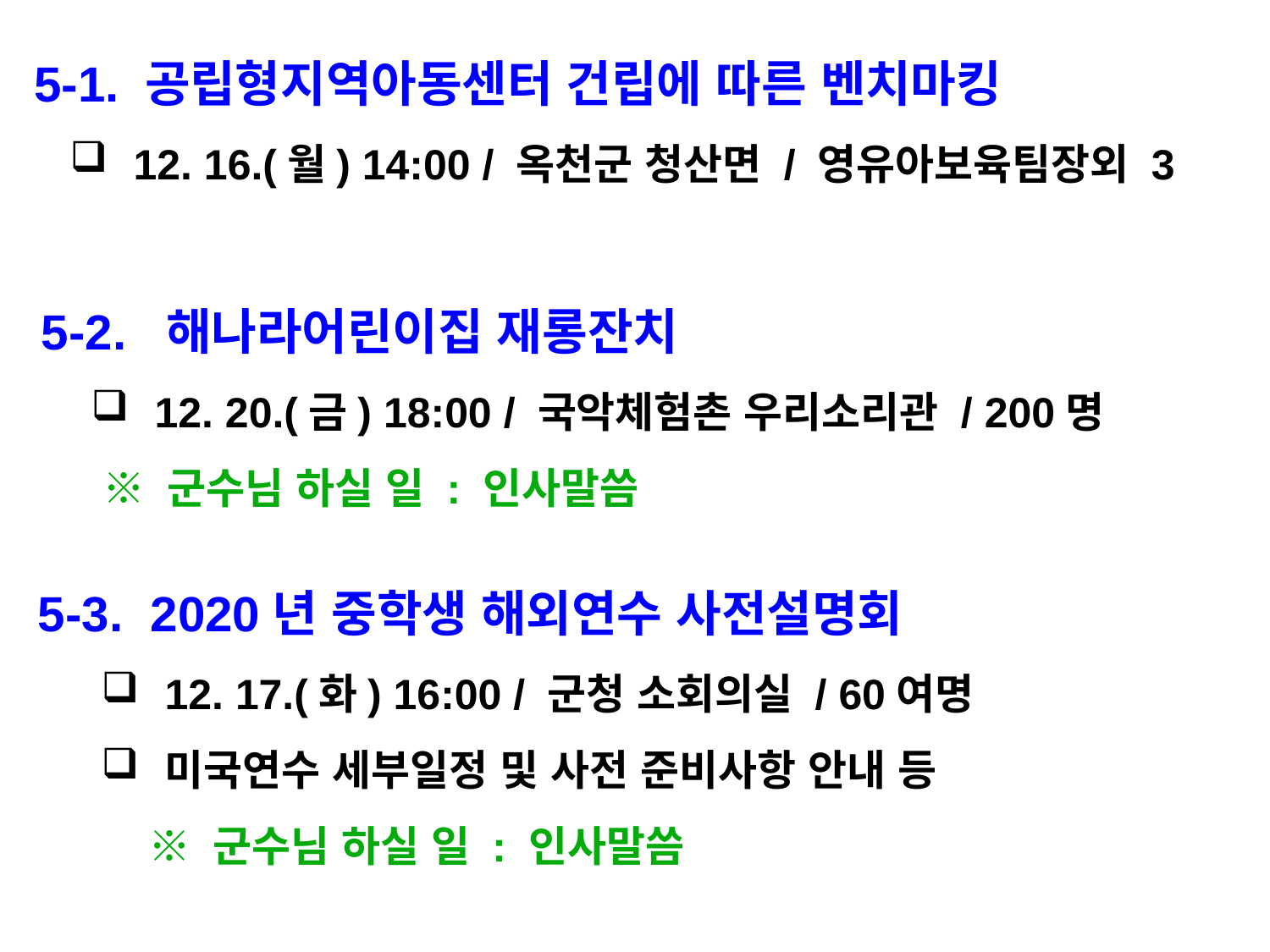

5-1. 공립형지역아동센터 건립에 따른 벤치마킹
12. 16.(월) 14:00 / 옥천군 청산면 / 영유아보육팀장외 3
 5-2.  해나라어린이집 재롱잔치
12. 20.(금) 18:00 / 국악체험촌 우리소리관 / 200명
 ※ 군수님 하실 일 : 인사말씀

5-3.  2020년 중학생 해외연수 사전설명회
12. 17.(화) 16:00 / 군청 소회의실 / 60여명
미국연수 세부일정 및 사전 준비사항 안내 등
    ※ 군수님 하실 일 : 인사말씀